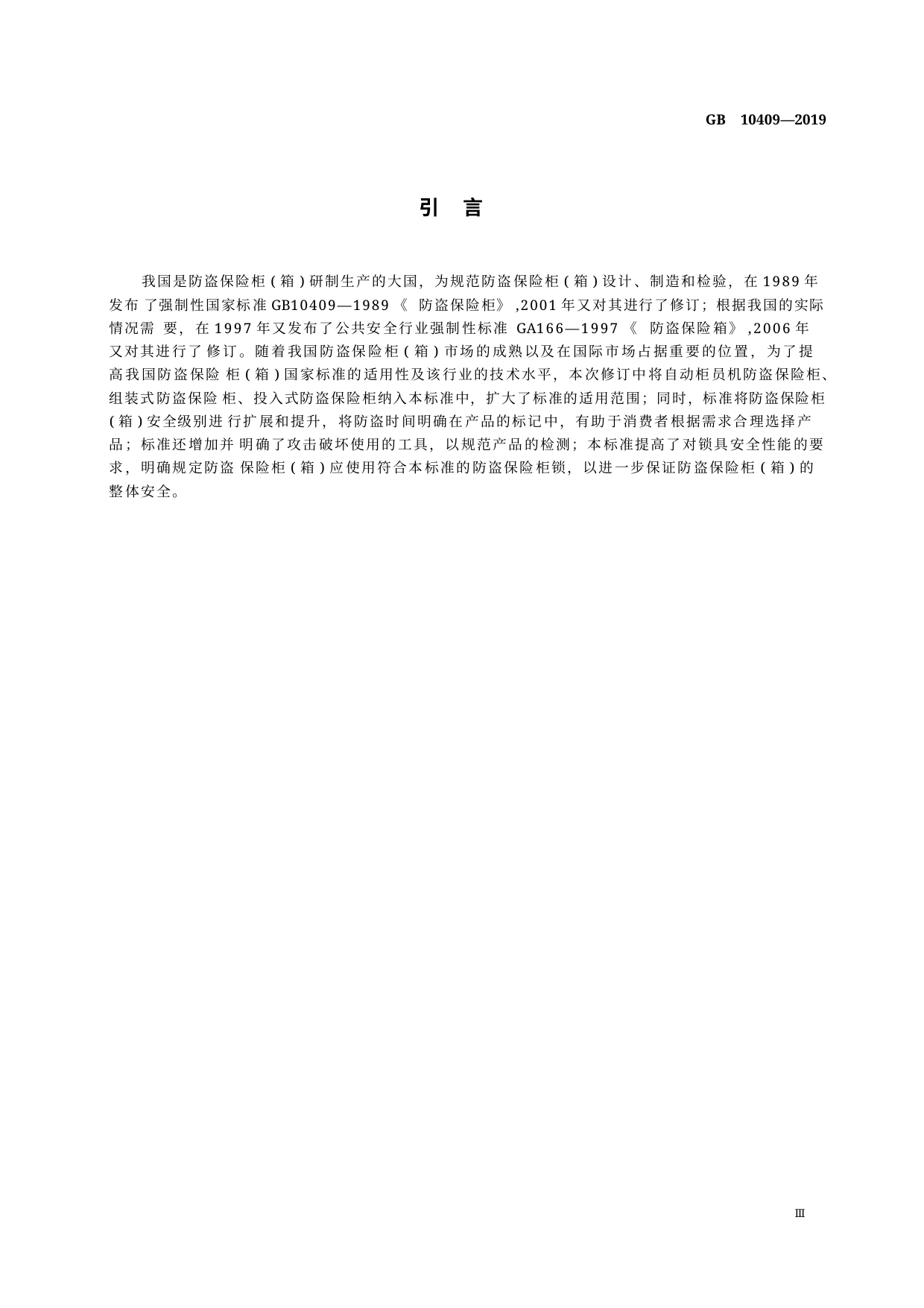

GB   10409—2019

引     言

我国是防盗保险柜(箱)研制生产的大国，为规范防盗保险柜(箱)设计、制造和检验，在1989年发布 了强制性国家标准GB10409—1989《  防盗保险柜》,2001年又对其进行了修订；根据我国的实际情况需  要，在1997年又发布了公共安全行业强制性标准 GA166—1997《  防盗保险箱》,2006年又对其进行了 修订。随着我国防盗保险柜(箱)市场的成熟以及在国际市场占据重要的位置，为了提高我国防盗保险 柜(箱)国家标准的适用性及该行业的技术水平，本次修订中将自动柜员机防盗保险柜、组装式防盗保险 柜、投入式防盗保险柜纳入本标准中，扩大了标准的适用范围；同时，标准将防盗保险柜(箱)安全级别进 行扩展和提升，将防盗时间明确在产品的标记中，有助于消费者根据需求合理选择产品；标准还增加并 明确了攻击破坏使用的工具，以规范产品的检测；本标准提高了对锁具安全性能的要求，明确规定防盗 保险柜(箱)应使用符合本标准的防盗保险柜锁，以进一步保证防盗保险柜(箱)的整体安全。

Ⅲ